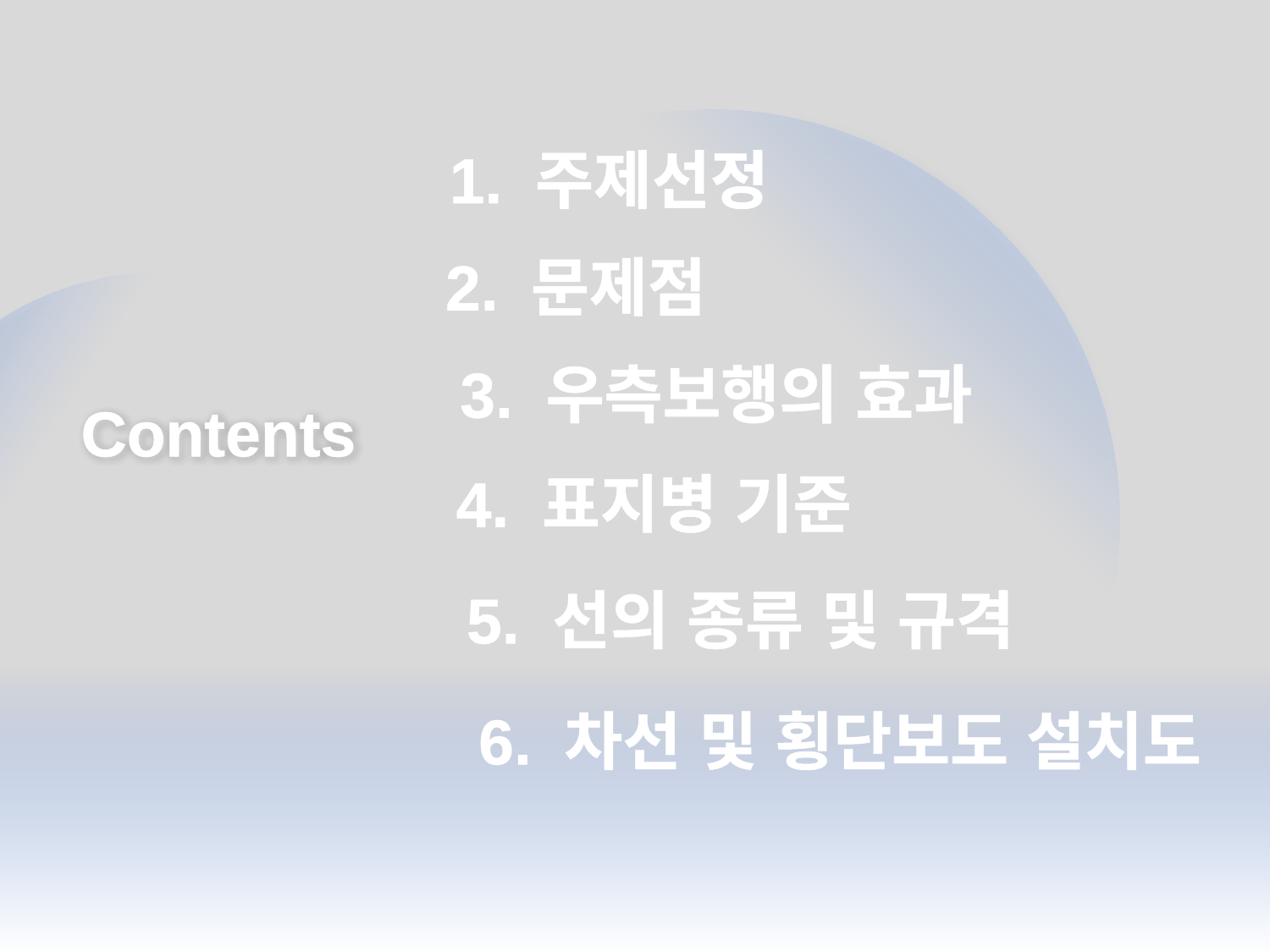

1. 주제선정

2. 문제점
3. 우측보행의 효과
Contents
4. 표지병 기준
5. 선의 종류 및 규격
6. 차선 및 횡단보도 설치도